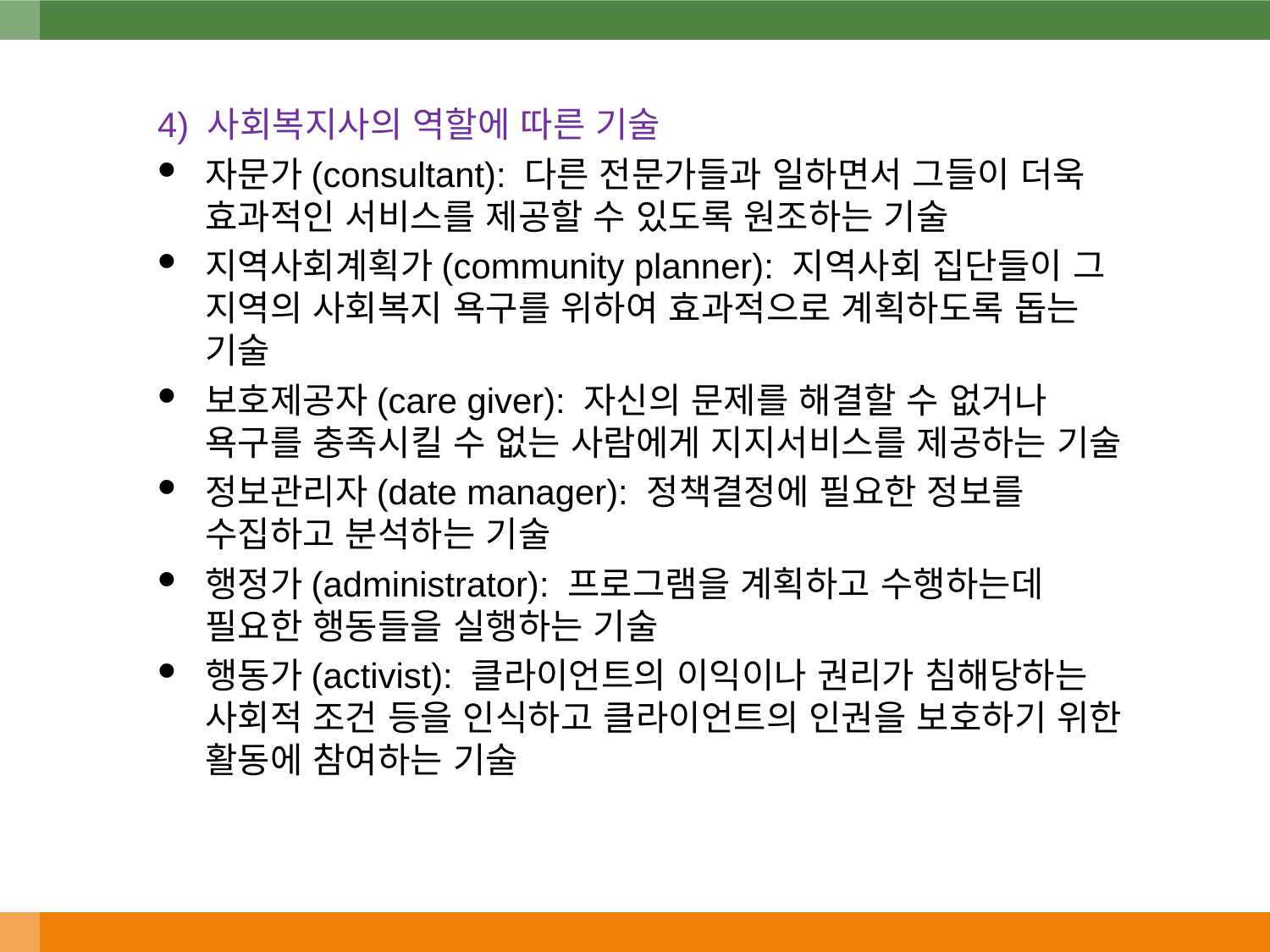

4) 사회복지사의 역할에 따른 기술
자문가(consultant): 다른 전문가들과 일하면서 그들이 더욱 효과적인 서비스를 제공할 수 있도록 원조하는 기술
지역사회계획가(community planner): 지역사회 집단들이 그 지역의 사회복지 욕구를 위하여 효과적으로 계획하도록 돕는 기술
보호제공자(care giver): 자신의 문제를 해결할 수 없거나 욕구를 충족시킬 수 없는 사람에게 지지서비스를 제공하는 기술
정보관리자(date manager): 정책결정에 필요한 정보를 수집하고 분석하는 기술
행정가(administrator): 프로그램을 계획하고 수행하는데 필요한 행동들을 실행하는 기술
행동가(activist): 클라이언트의 이익이나 권리가 침해당하는 사회적 조건 등을 인식하고 클라이언트의 인권을 보호하기 위한 활동에 참여하는 기술